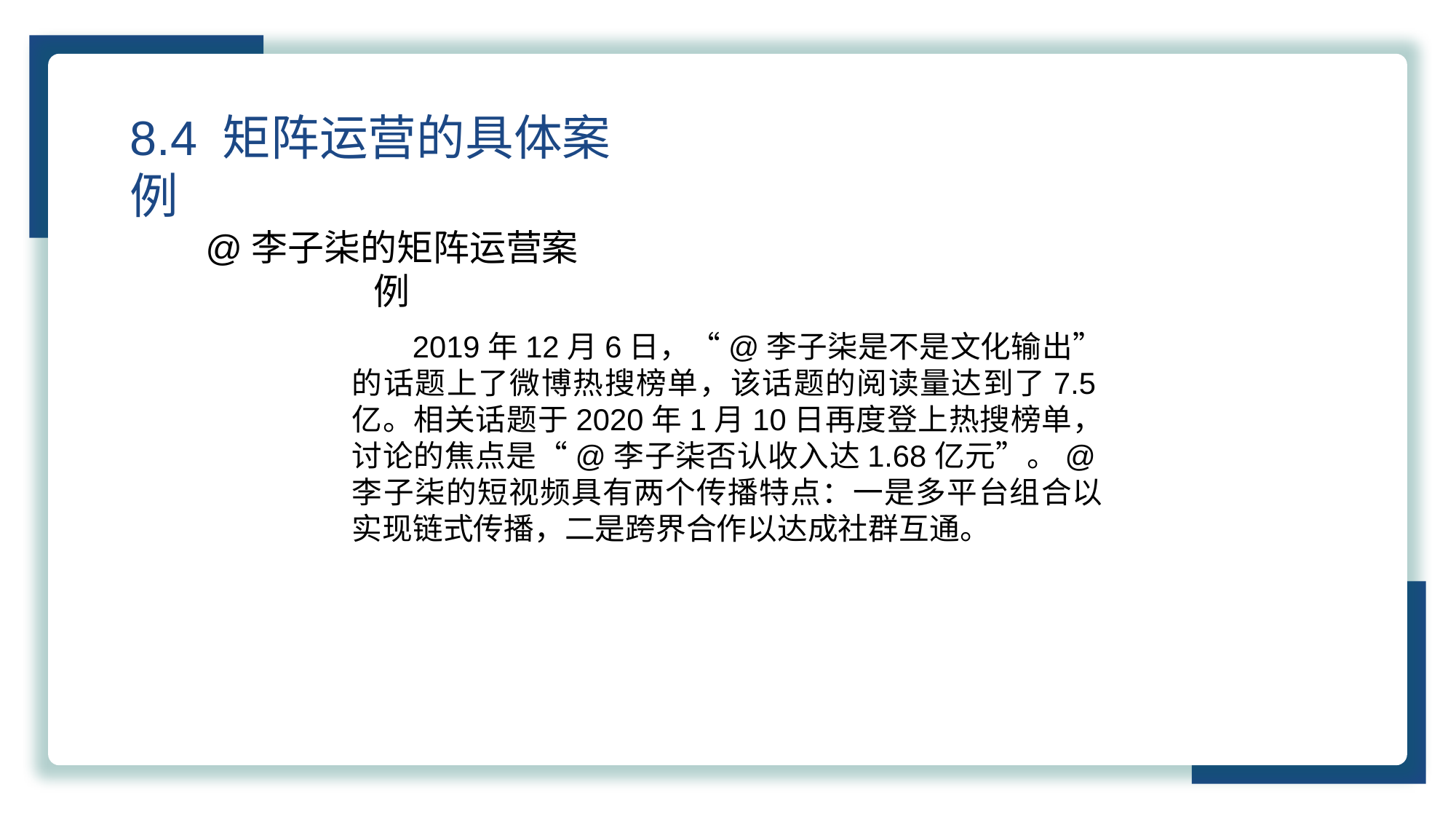

8.4 矩阵运营的具体案例
@李子柒的矩阵运营案例
       2019年12月6日，“@李子柒是不是文化输出”的话题上了微博热搜榜单，该话题的阅读量达到了7.5亿。相关话题于2020年1月10日再度登上热搜榜单，讨论的焦点是“@李子柒否认收入达1.68亿元”。@李子柒的短视频具有两个传播特点：一是多平台组合以实现链式传播，二是跨界合作以达成社群互通。